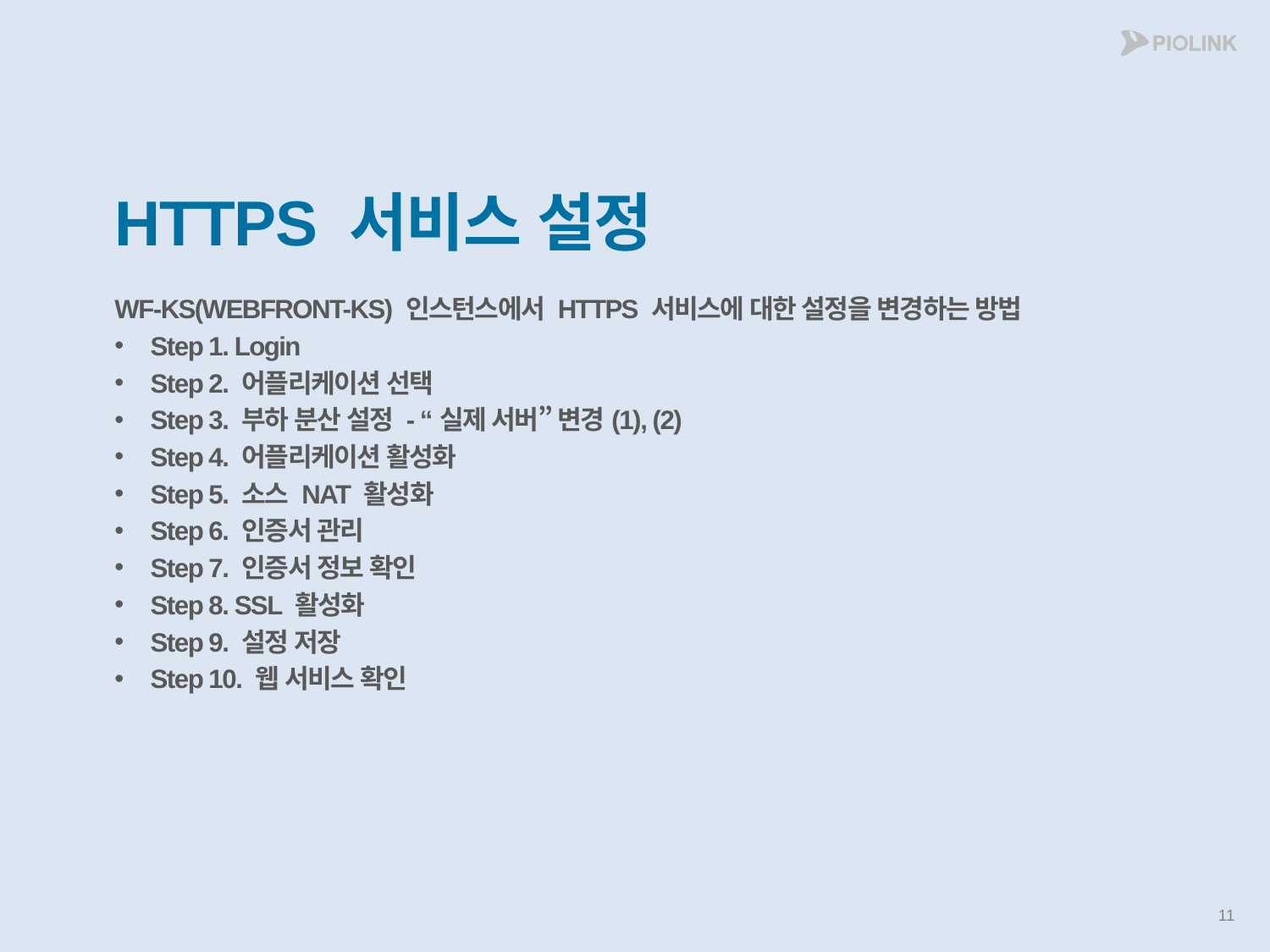

# HTTPs 서비스 설정
WF-KS(WEBFRONT-KS) 인스턴스에서 HTTPS 서비스에 대한 설정을 변경하는 방법
Step 1. Login
Step 2. 어플리케이션 선택
Step 3. 부하 분산 설정 - “실제 서버” 변경(1), (2)
Step 4. 어플리케이션 활성화
Step 5. 소스 NAT 활성화
Step 6. 인증서 관리
Step 7. 인증서 정보 확인
Step 8. SSL 활성화
Step 9. 설정 저장
Step 10. 웹 서비스 확인
11